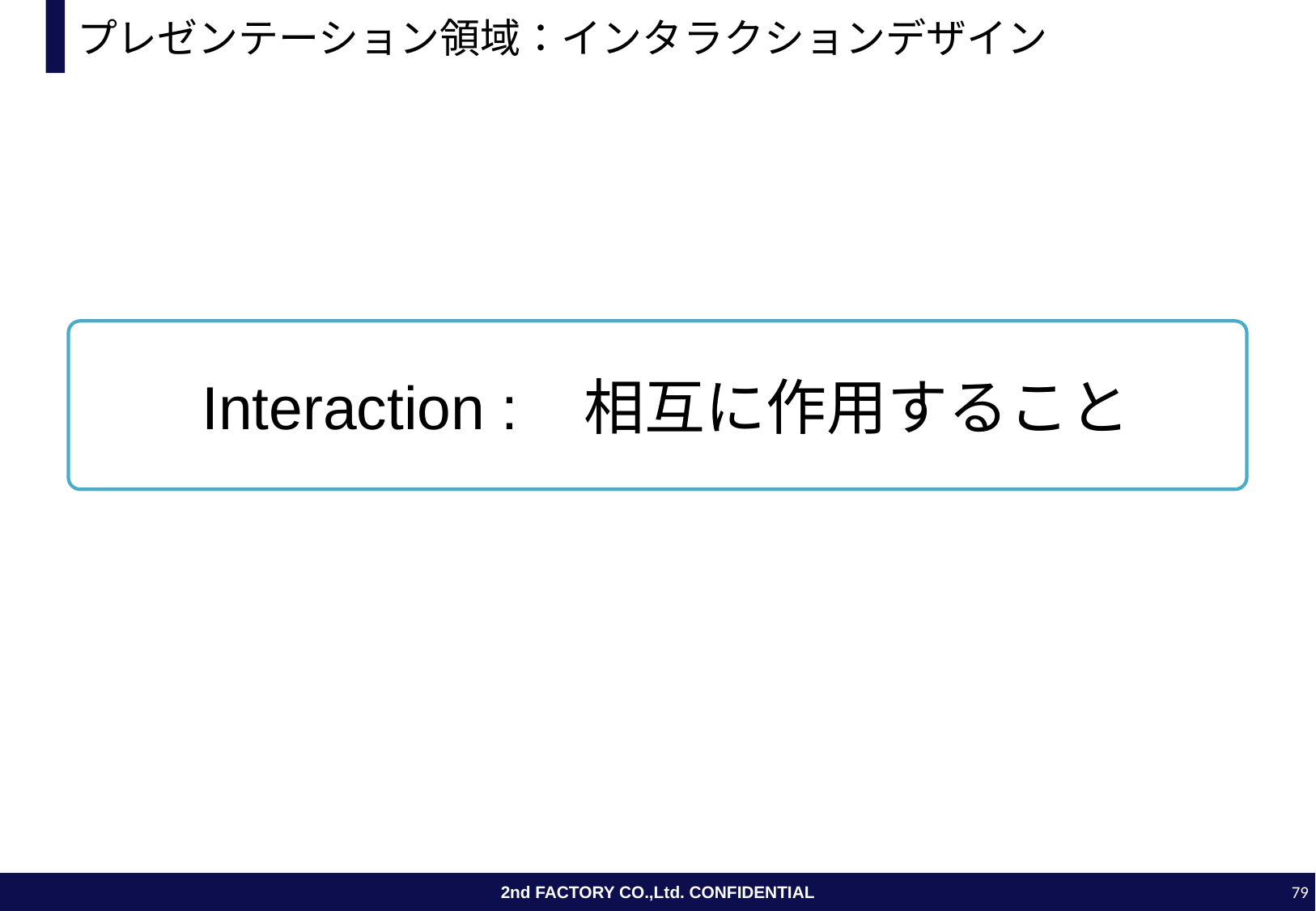

# プレゼンテーション領域：インタラクションデザイン
Interaction :   相互に作用すること